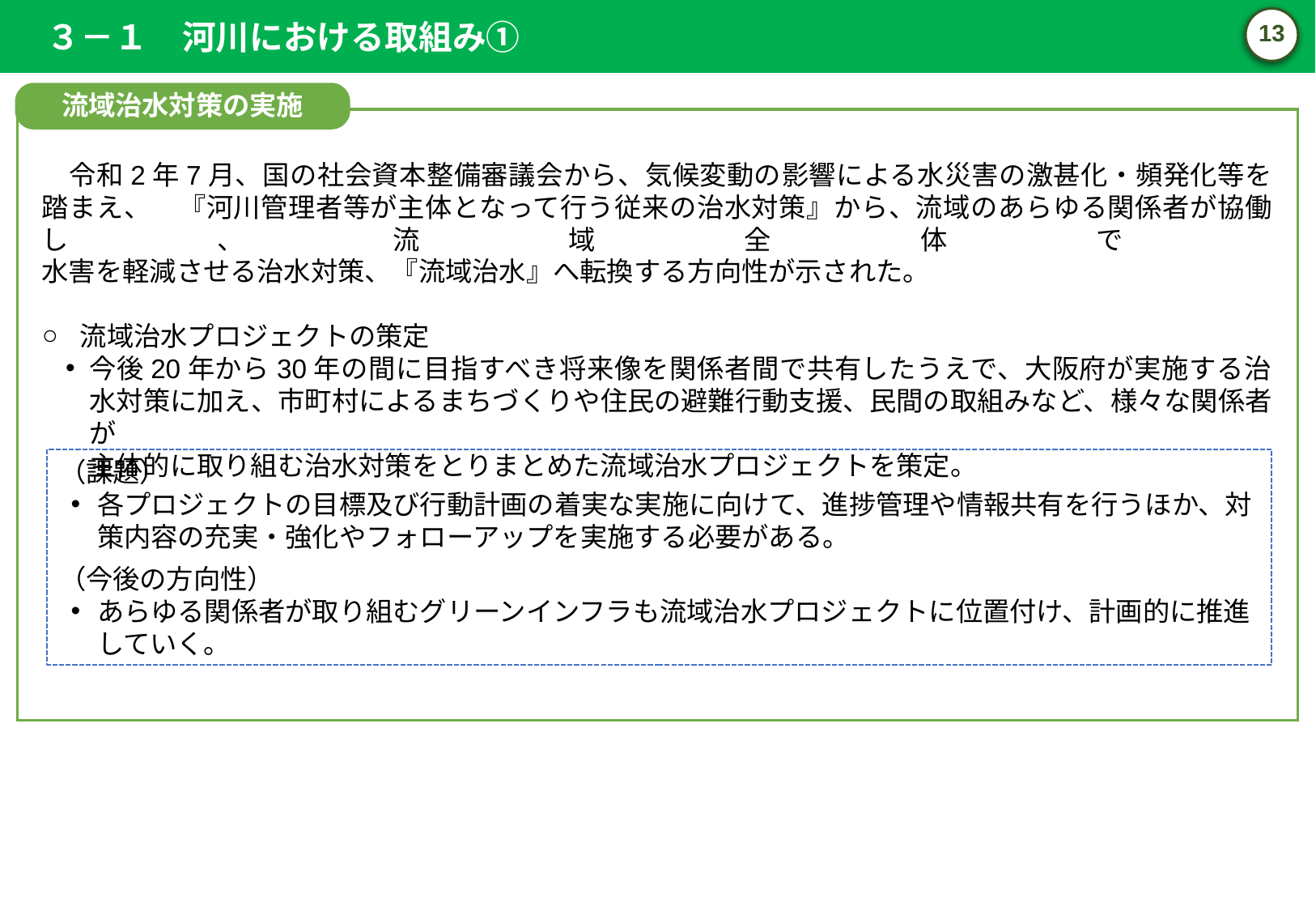

３－１　河川における取組み①
13
流域治水対策の実施

　令和2年7月、国の社会資本整備審議会から、気候変動の影響による水災害の激甚化・頻発化等を踏まえ、　『河川管理者等が主体となって行う従来の治水対策』から、流域のあらゆる関係者が協働し、流域全体で
水害を軽減させる治水対策、『流域治水』へ転換する方向性が示された。

流域治水プロジェクトの策定
今後20年から30年の間に目指すべき将来像を関係者間で共有したうえで、大阪府が実施する治水対策に加え、市町村によるまちづくりや住民の避難行動支援、民間の取組みなど、様々な関係者が
主体的に取り組む治水対策をとりまとめた流域治水プロジェクトを策定。
（課題）
各プロジェクトの目標及び行動計画の着実な実施に向けて、進捗管理や情報共有を行うほか、対策内容の充実・強化やフォローアップを実施する必要がある。
（今後の方向性）
あらゆる関係者が取り組むグリーンインフラも流域治水プロジェクトに位置付け、計画的に推進していく。